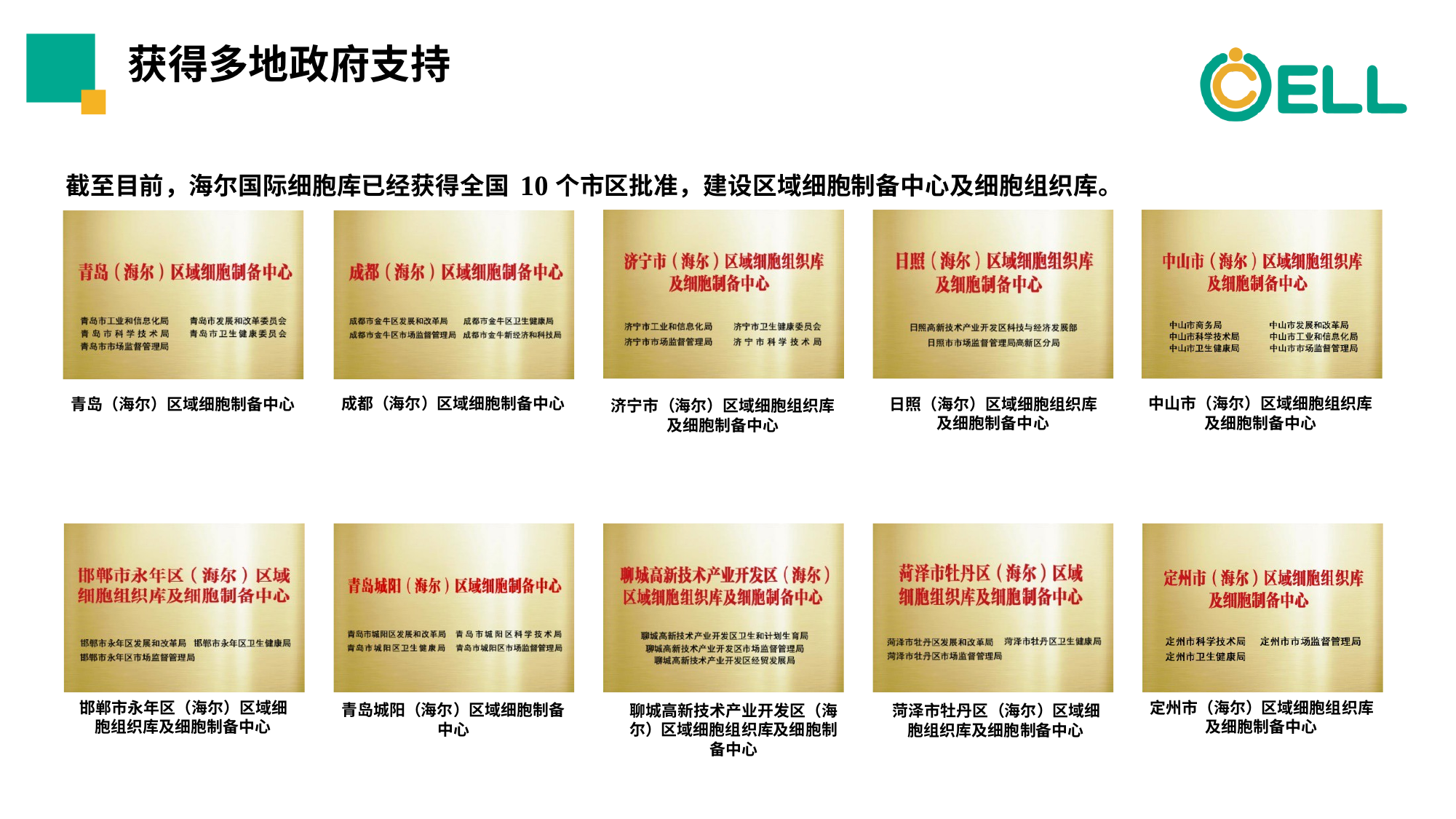

# 获得多地政府⽀持

截⾄⽬前，海尔国际细胞库已经获得全国10个市区批准，建设区域细胞制备中⼼及细胞组织库。

成都（海尔）区域细胞制备中⼼
中⼭市（海尔）区域细胞组织库 及细胞制备中⼼
⽇照（海尔）区域细胞组织库 及细胞制备中⼼
⻘岛（海尔）区域细胞制备中⼼
济宁市（海尔）区域细胞组织库 及细胞制备中⼼

邯郸市永年区（海尔）区域细 胞组织库及细胞制备中⼼
定州市（海尔）区域细胞组织库 及细胞制备中⼼
⻘岛城阳（海尔）区域细胞制备 中⼼
聊城⾼新技术产业开发区（海 尔）区域细胞组织库及细胞制 备中⼼
菏泽市牡丹区（海尔）区域细 胞组织库及细胞制备中⼼